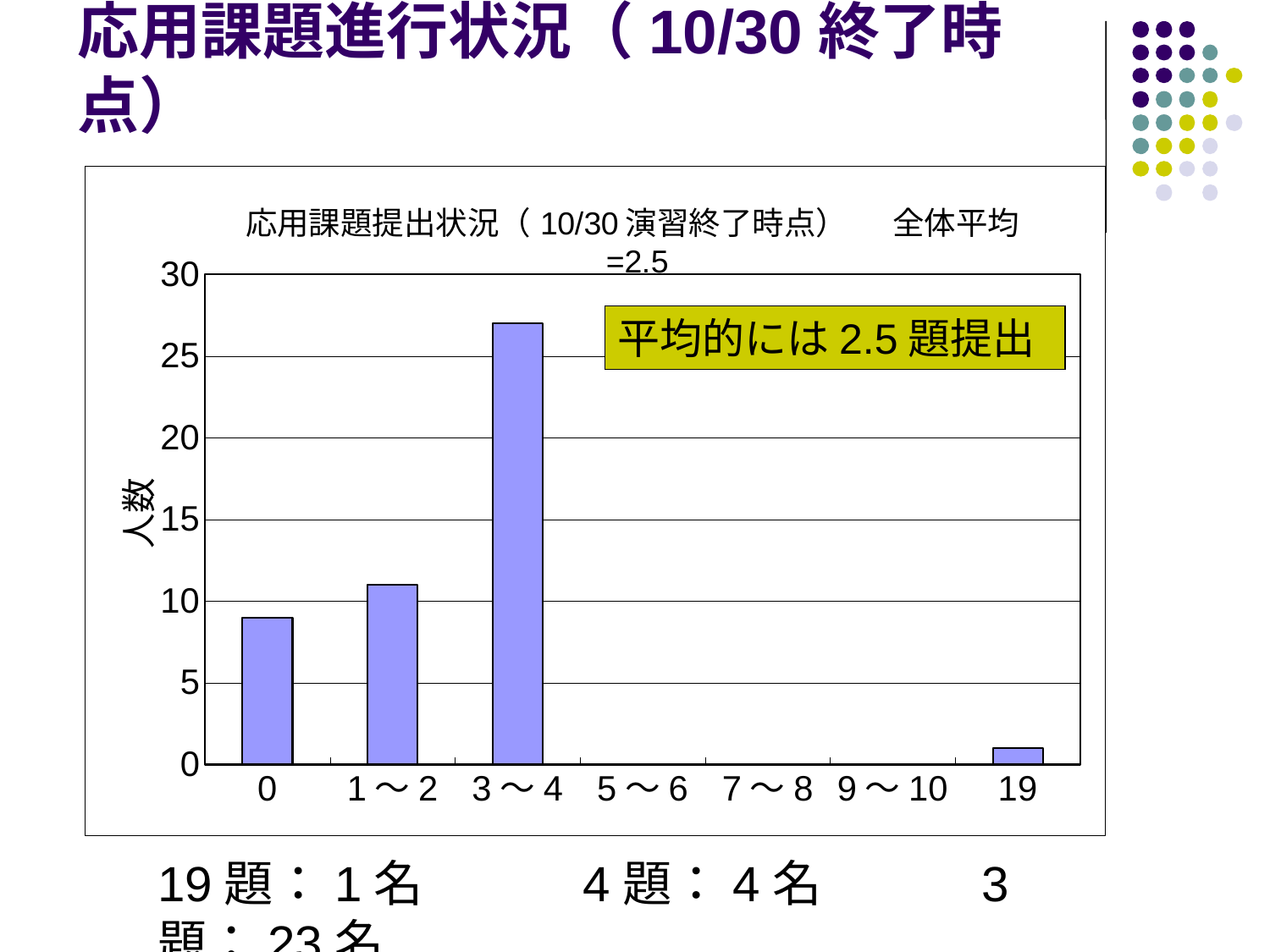

# 応用課題進行状況（10/30終了時点）

### Chart: 応用課題提出状況（10/30演習終了時点）　  全体平均=2.5

| Category |  |
|---|---|
| 0 | 9.0 |
| 1～2 | 11.0 |
| 3～4 | 27.0 |
| 5～6 | 0.0 |
| 7～8 | 0.0 |
| 9～10 | 0.0 |
| 19 | 1.0 |
平均的には2.5題提出
19題：1名　　　4題：4名　　　3題：23名